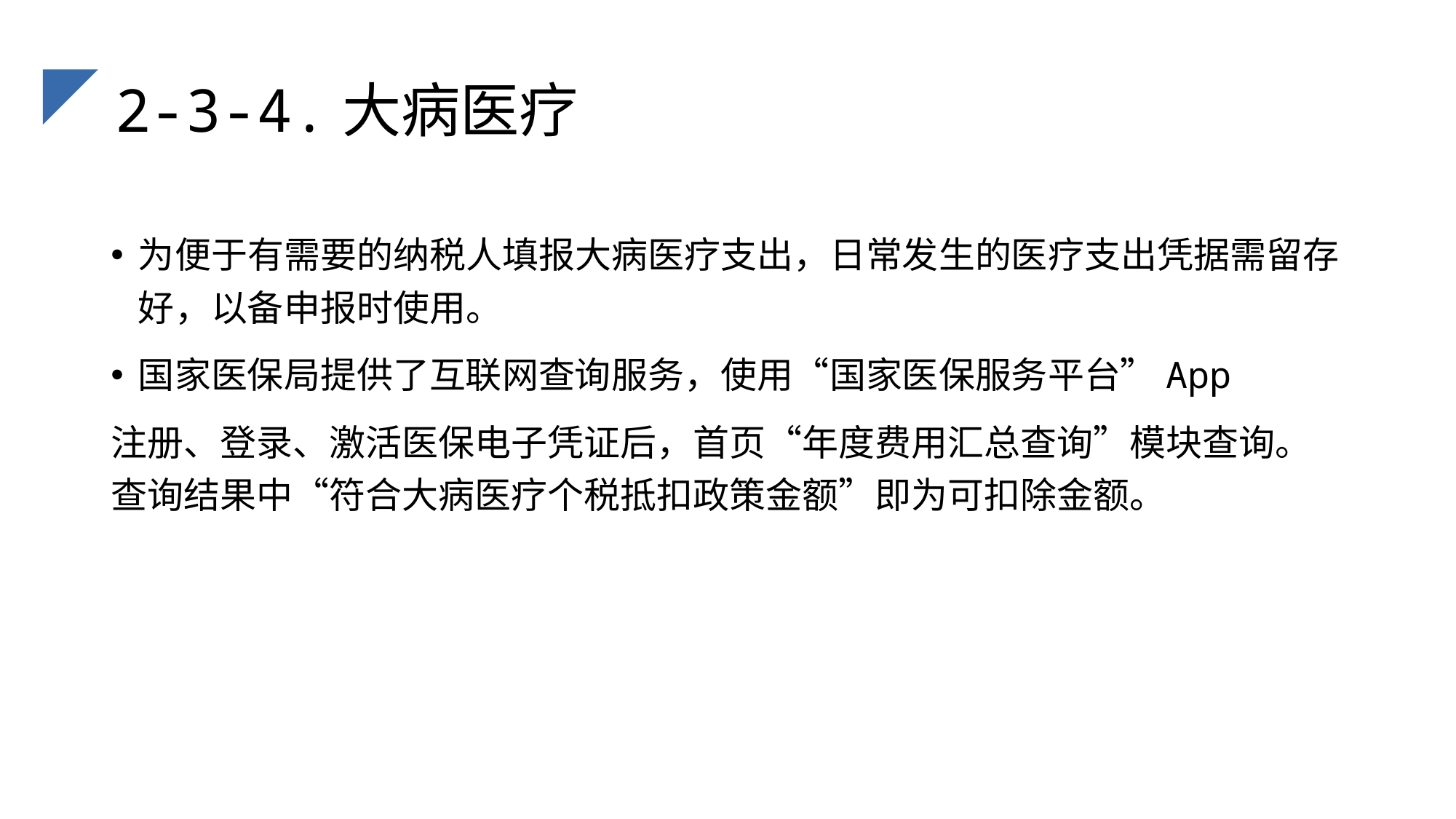

# 2-3-4.大病医疗
为便于有需要的纳税人填报大病医疗支出，日常发生的医疗支出凭据需留存好，以备申报时使用。
国家医保局提供了互联网查询服务，使用“国家医保服务平台”App
注册、登录、激活医保电子凭证后，首页“年度费用汇总查询”模块查询。查询结果中“符合大病医疗个税抵扣政策金额”即为可扣除金额。